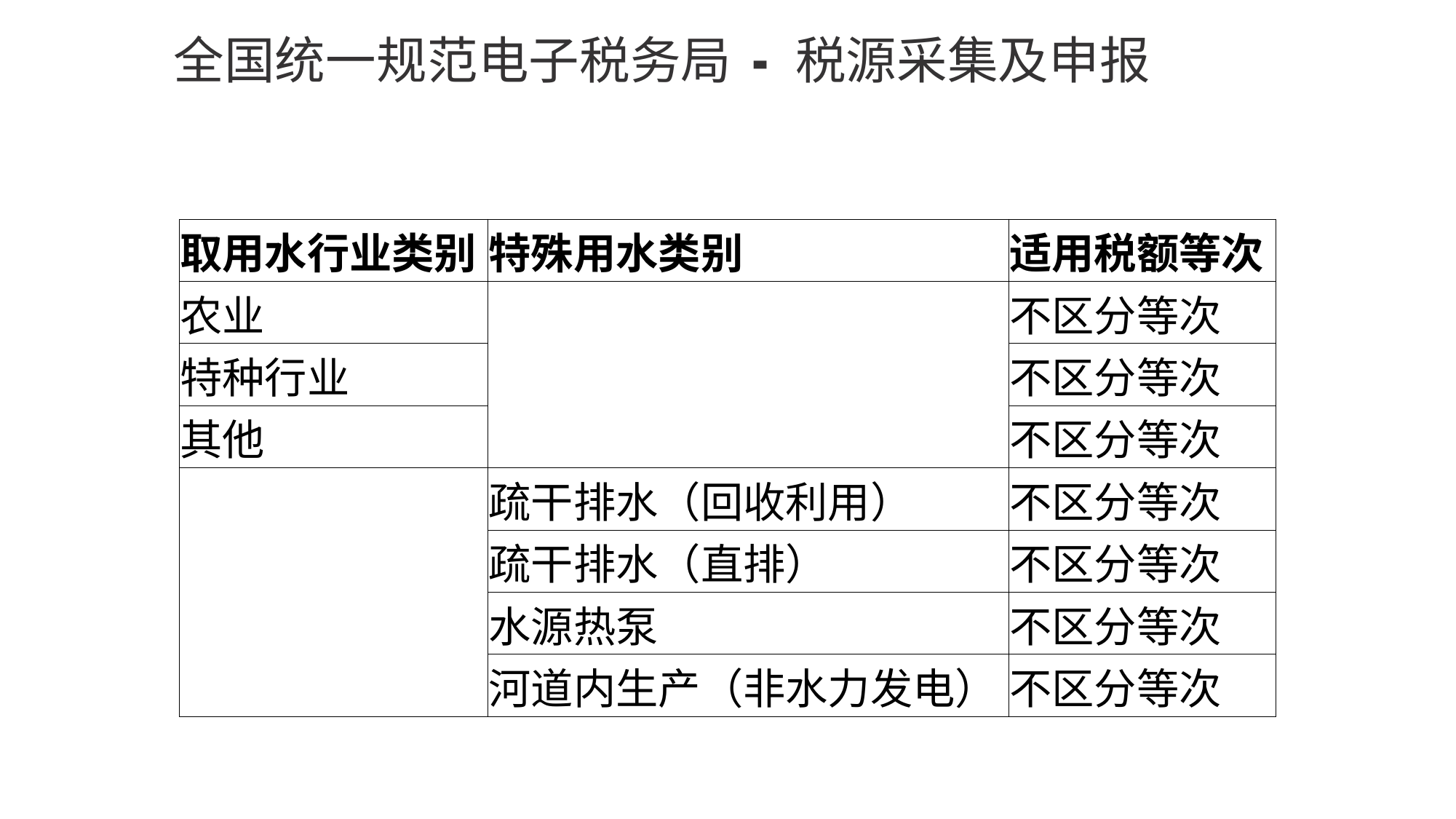

# 全国统一规范电子税务局 - 税源采集及申报
| 取用水行业类别 | 特殊用水类别 | 适用税额等次 |
| --- | --- | --- |
| 农业 |  | 不区分等次 |
| 特种行业 |  | 不区分等次 |
| 其他 |  | 不区分等次 |
|  | 疏干排水（回收利用） | 不区分等次 |
|  | 疏干排水（直排） | 不区分等次 |
|  | 水源热泵 | 不区分等次 |
|  | 河道内生产（非水力发电） | 不区分等次 |